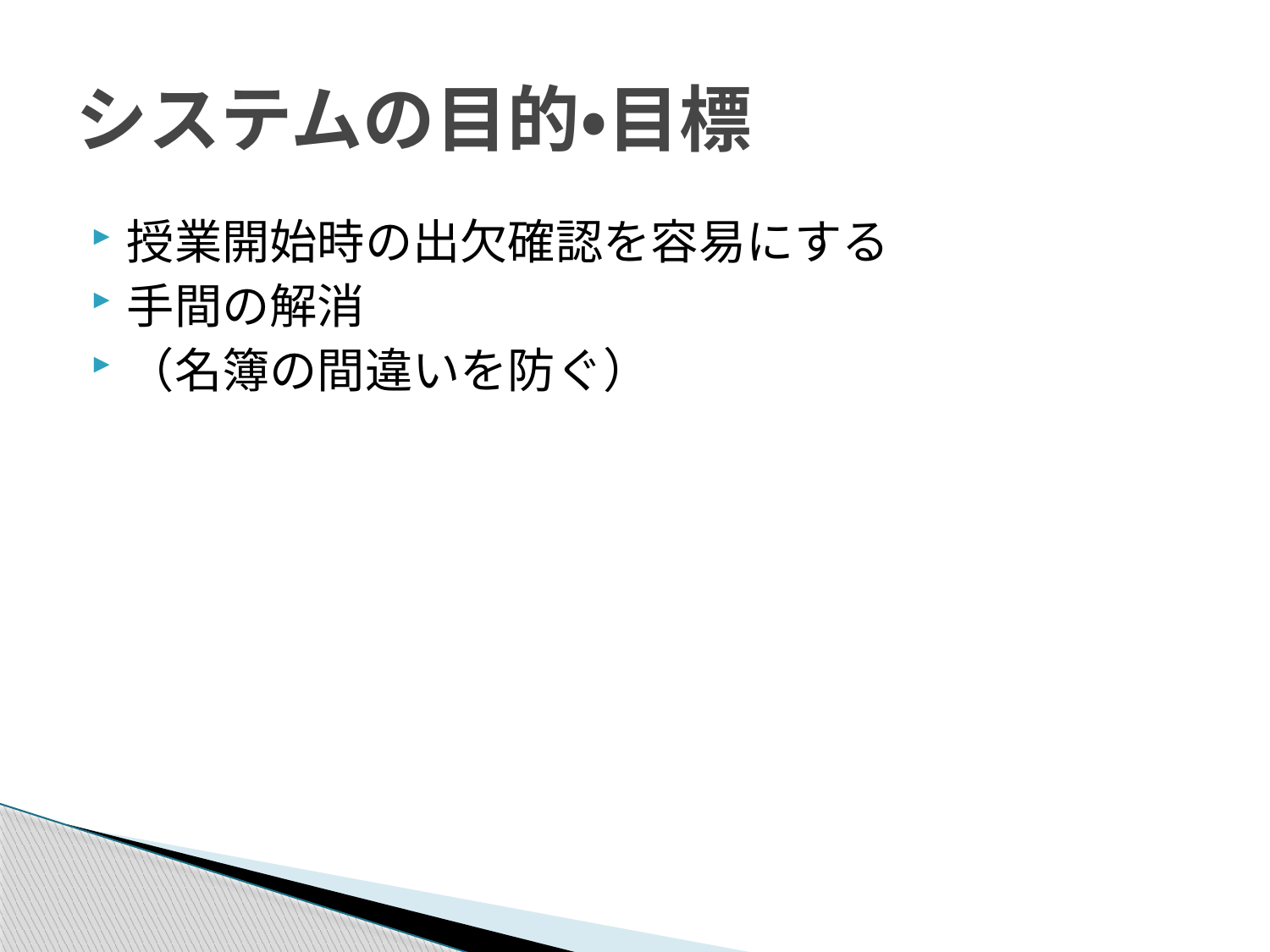

# システムの目的・目標
授業開始時の出欠確認を容易にする
手間の解消
（名簿の間違いを防ぐ）